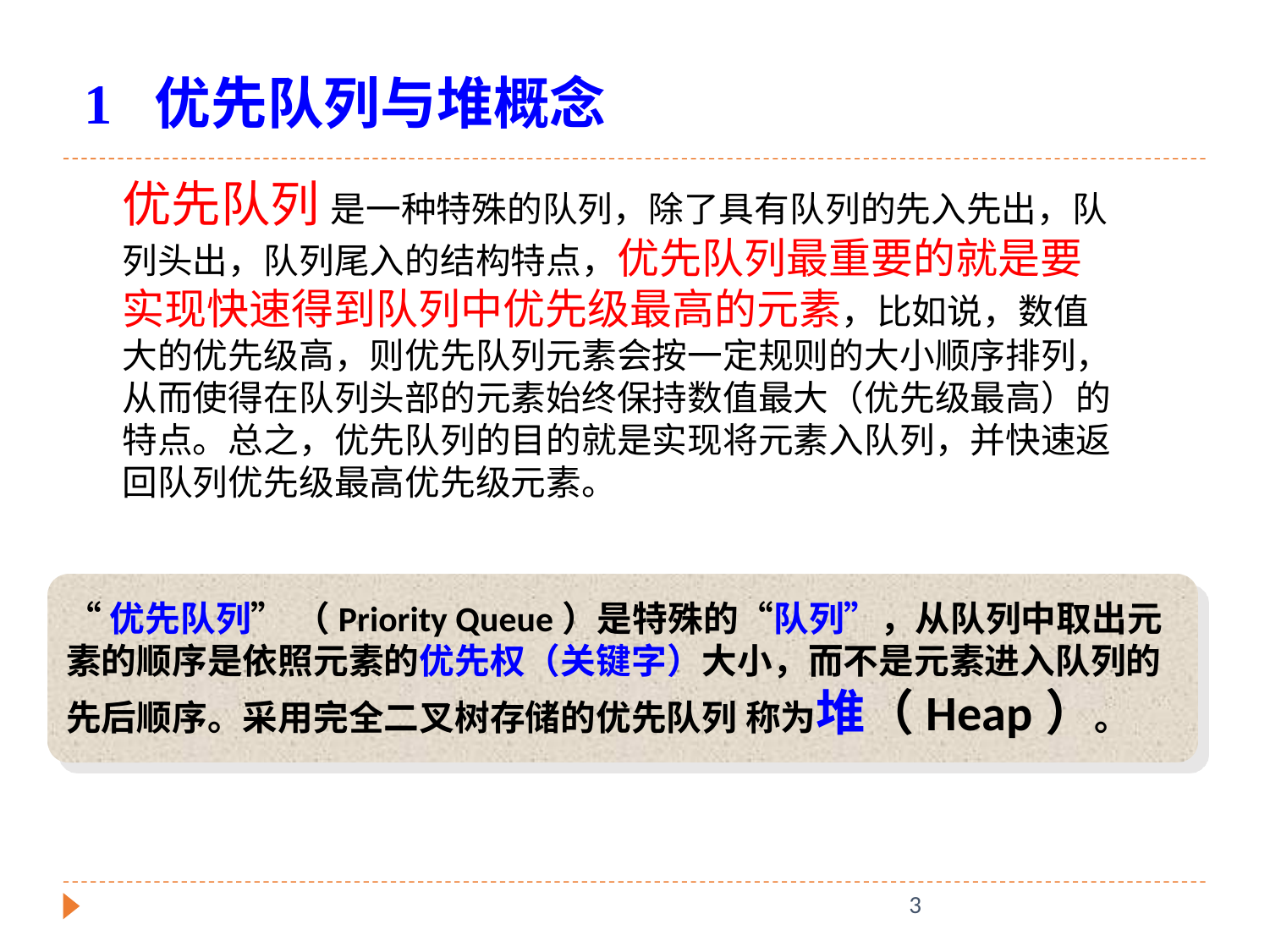

1  优先队列与堆概念
优先队列 是一种特殊的队列，除了具有队列的先入先出，队列头出，队列尾入的结构特点，优先队列最重要的就是要实现快速得到队列中优先级最高的元素，比如说，数值大的优先级高，则优先队列元素会按一定规则的大小顺序排列，从而使得在队列头部的元素始终保持数值最大（优先级最高）的特点。总之，优先队列的目的就是实现将元素入队列，并快速返回队列优先级最高优先级元素。

“优先队列” （Priority Queue）是特殊的“队列”，从队列中取出元素的顺序是依照元素的优先权（关键字）大小，而不是元素进入队列的先后顺序。采用完全二叉树存储的优先队列 称为堆（Heap）。
3